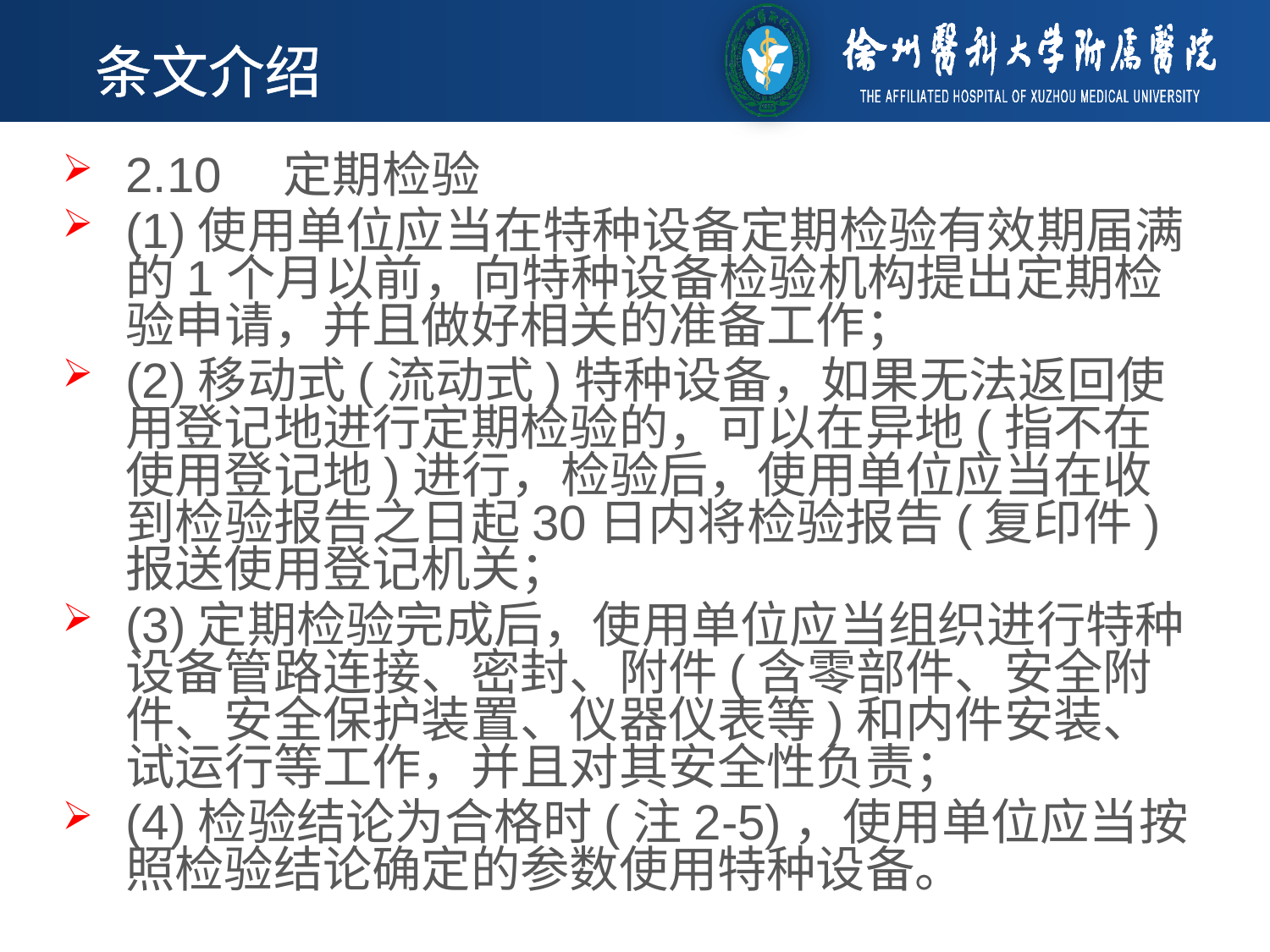

条文介绍

2.10　定期检验
(1)使用单位应当在特种设备定期检验有效期届满的1个月以前，向特种设备检验机构提出定期检验申请，并且做好相关的准备工作；
(2)移动式(流动式)特种设备，如果无法返回使用登记地进行定期检验的，可以在异地(指不在使用登记地)进行，检验后，使用单位应当在收到检验报告之日起30日内将检验报告(复印件)报送使用登记机关；
(3)定期检验完成后，使用单位应当组织进行特种设备管路连接、密封、附件(含零部件、安全附件、安全保护装置、仪器仪表等)和内件安装、试运行等工作，并且对其安全性负责；
(4)检验结论为合格时(注2-5)，使用单位应当按照检验结论确定的参数使用特种设备。